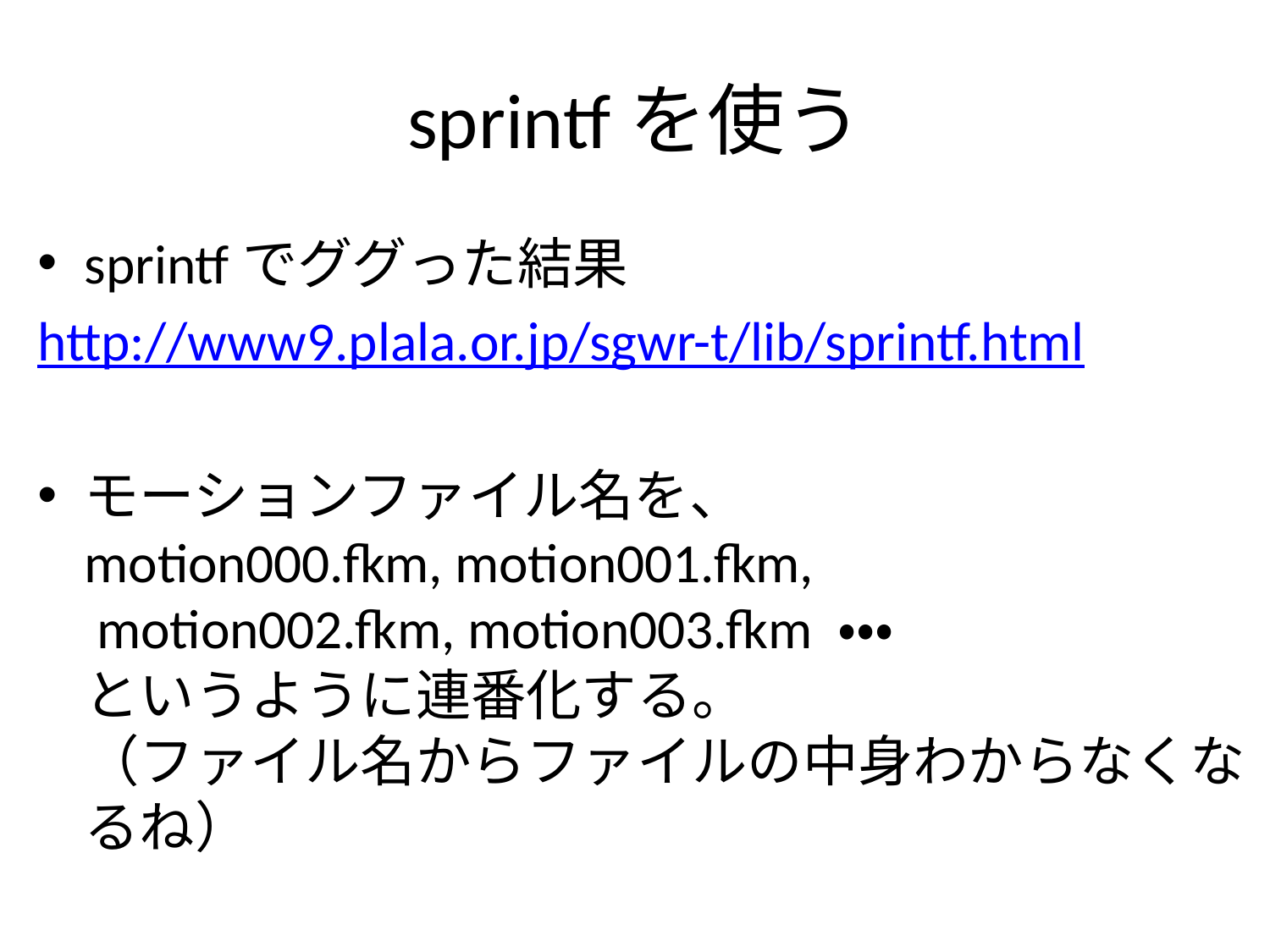

# sprintfを使う
sprintfでググった結果
http://www9.plala.or.jp/sgwr-t/lib/sprintf.html

モーションファイル名を、
motion000.fkm, motion001.fkm,
 motion002.fkm, motion003.fkm ・・・
というように連番化する。
（ファイル名からファイルの中身わからなくなるね）